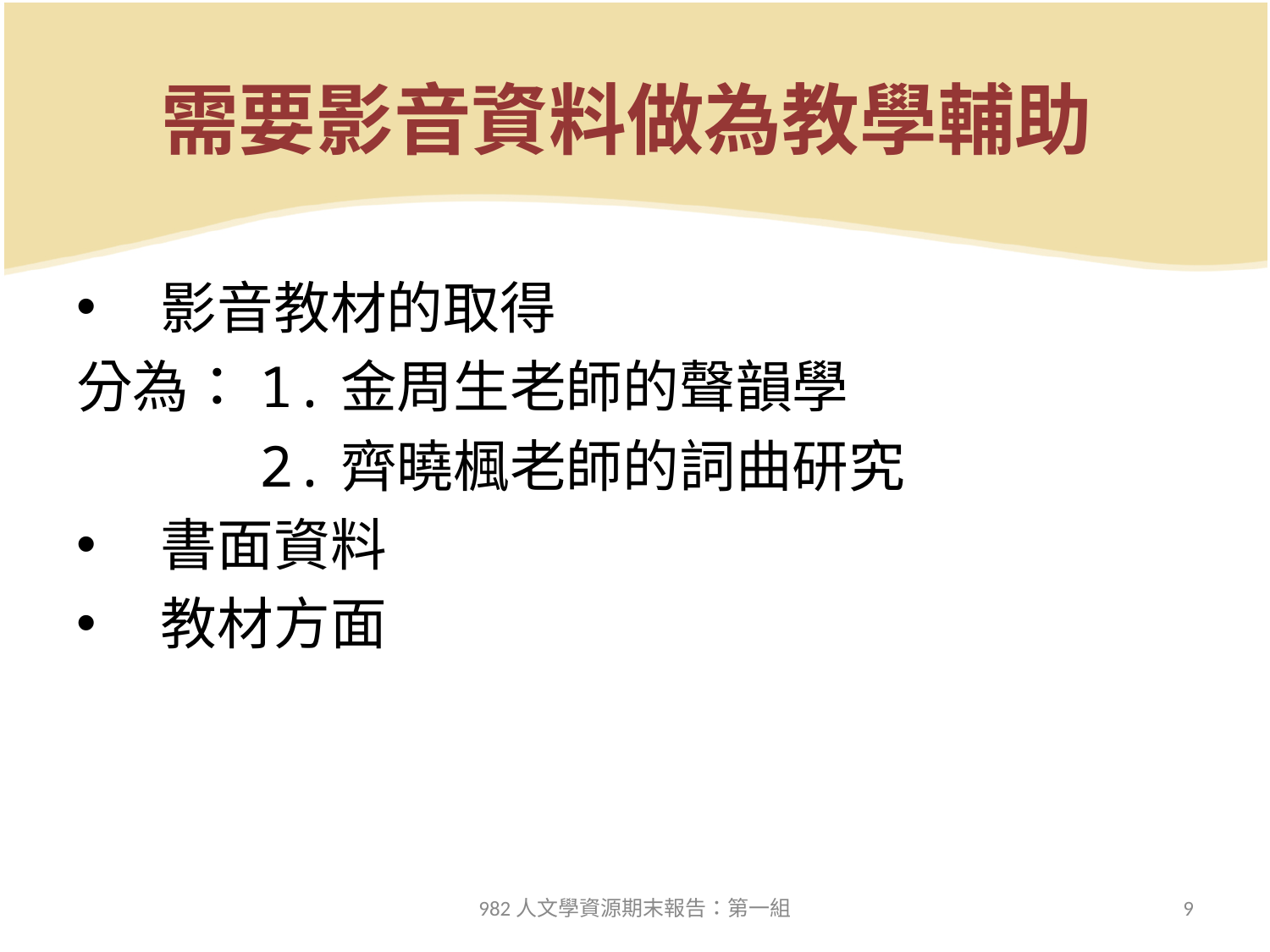

# 需要影音資料做為教學輔助
影音教材的取得
分為：1.金周生老師的聲韻學
　　　2.齊曉楓老師的詞曲研究
書面資料
教材方面

982人文學資源期末報告：第一組
9